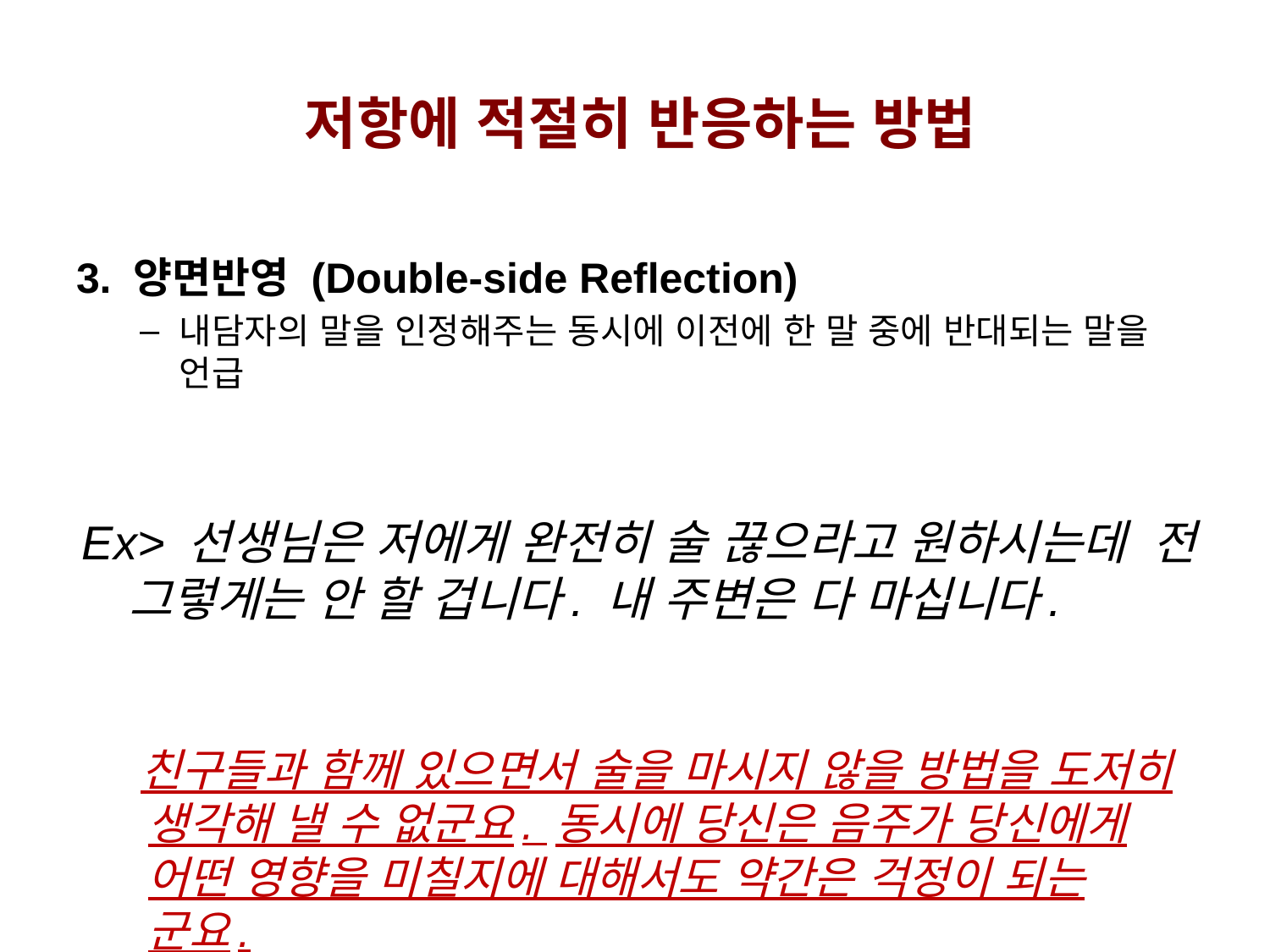

저항에 적절히 반응하는 방법
3. 양면반영 (Double-side Reflection)
내담자의 말을 인정해주는 동시에 이전에 한 말 중에 반대되는 말을 언급
Ex> 선생님은 저에게 완전히 술 끊으라고 원하시는데  전 그렇게는 안 할 겁니다. 내 주변은 다 마십니다.

  친구들과 함께 있으면서 술을 마시지 않을 방법을 도저히 생각해 낼 수 없군요. 동시에 당신은 음주가 당신에게 어떤 영향을 미칠지에 대해서도 약간은 걱정이 되는 군요.